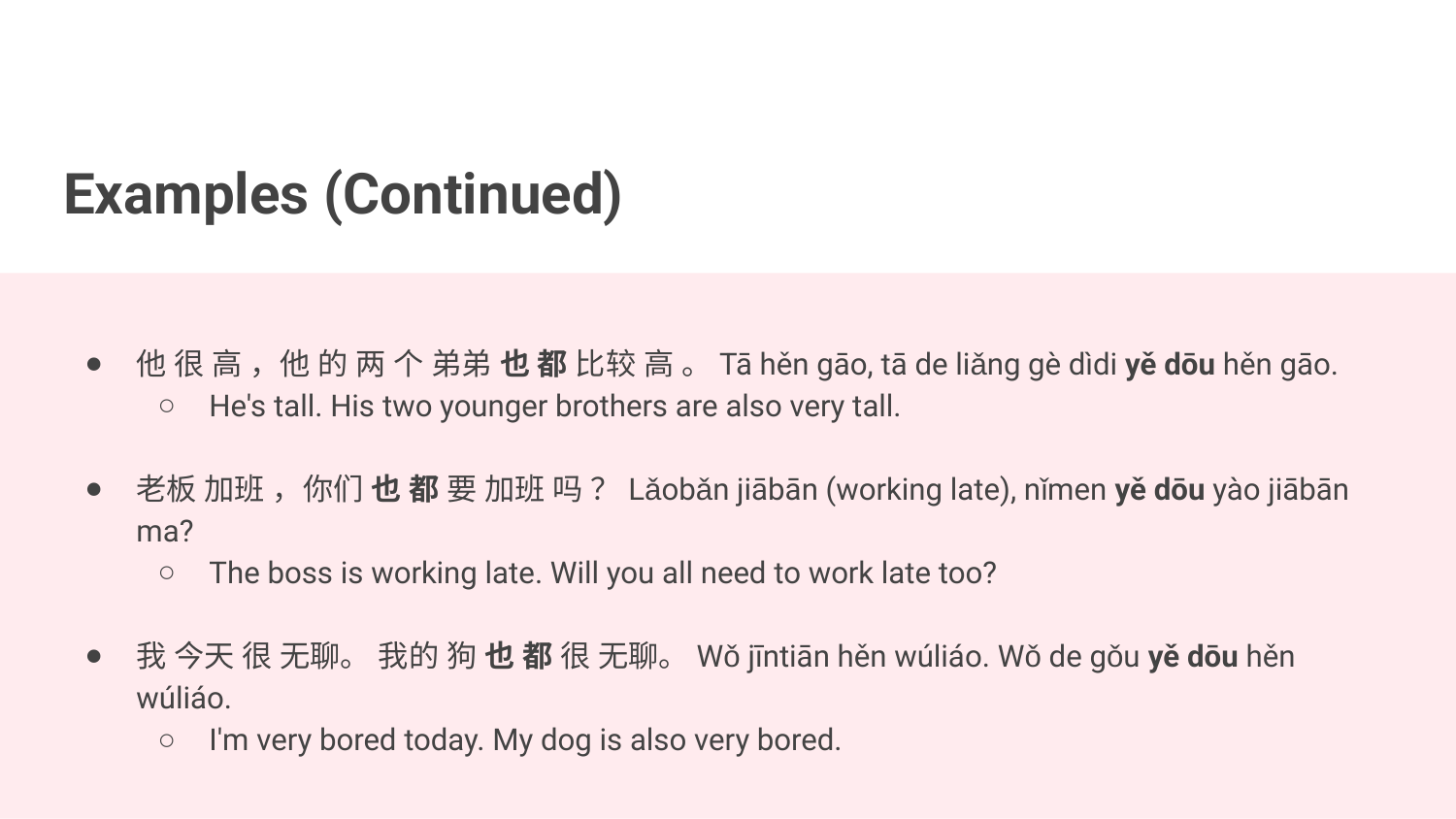

# Examples (Continued)
他 很 高 ，他 的 两 个 弟弟 也 都 比较 高 。Tā hěn gāo, tā de liǎng gè dìdi yě dōu hěn gāo.
He's tall. His two younger brothers are also very tall.
老板 加班 ，你们 也 都 要 加班 吗 ？Lǎobǎn jiābān (working late), nǐmen yě dōu yào jiābān ma?
The boss is working late. Will you all need to work late too?
我 今天 很 无聊。 我的 狗 也 都 很 无聊。Wǒ jīntiān hěn wúliáo. Wǒ de gǒu yě dōu hěn wúliáo.
I'm very bored today. My dog is also very bored.